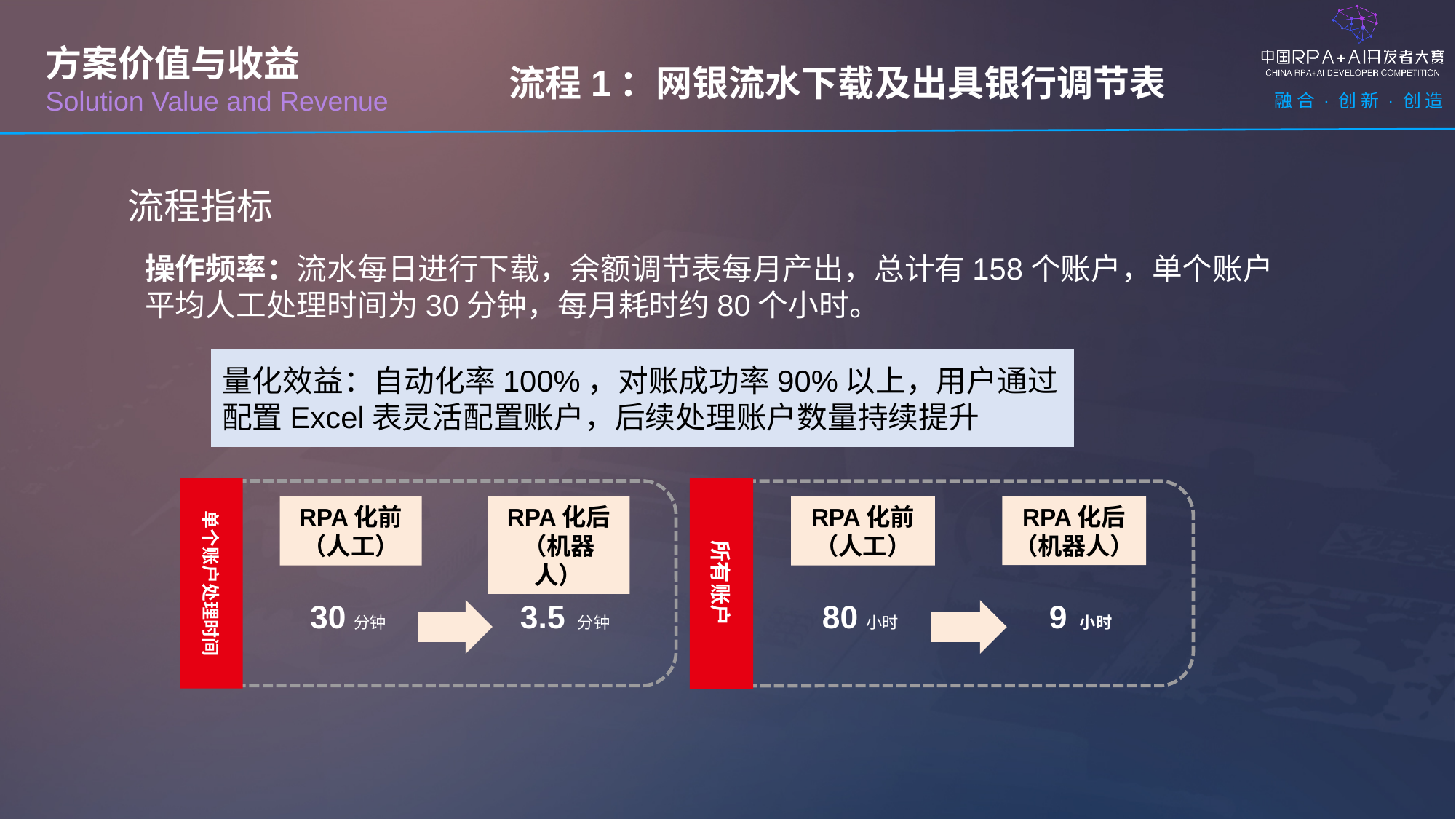

流程1：网银流水下载及出具银行调节表
方案价值与收益
Solution Value and Revenue
流程指标
操作频率：流水每日进行下载，余额调节表每月产出，总计有158个账户，单个账户平均人工处理时间为30分钟，每月耗时约80个小时。
量化效益：自动化率100%，对账成功率90%以上，用户通过配置Excel表灵活配置账户，后续处理账户数量持续提升
单个账户处理时间

RPA化后
（机器人）
RPA化前
（人工）
30分钟
3.5 分钟

所有账户

RPA化后
（机器人）
RPA化前
（人工）
80小时
9 小时